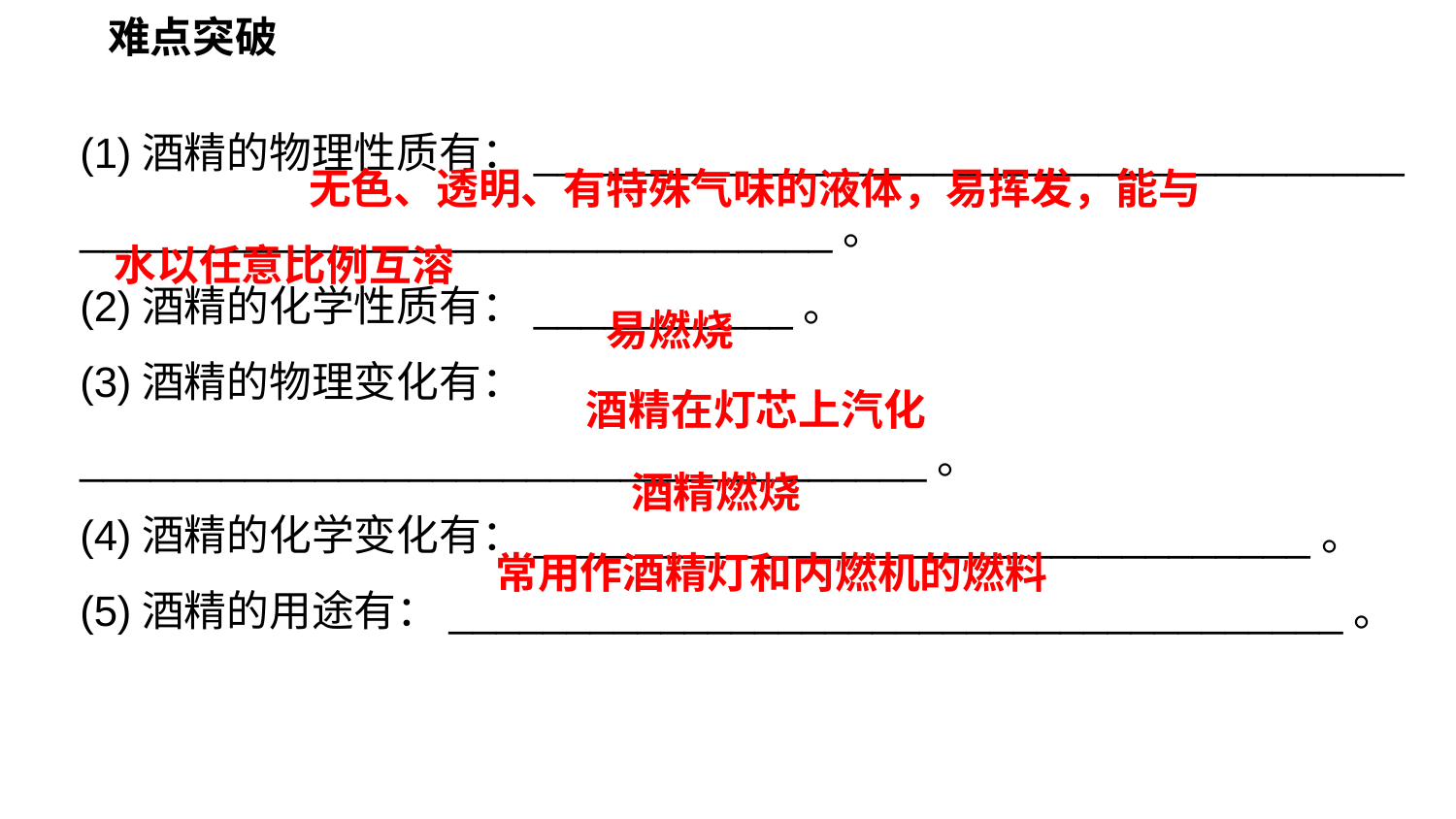

难点突破
                   无色、透明、有特殊气味的液体，易挥发，能与水以任意比例互溶
(1)酒精的物理性质有：_____________________________________
________________________________。
(2)酒精的化学性质有：___________。
(3)酒精的物理变化有：____________________________________。
(4)酒精的化学变化有：_________________________________。
(5)酒精的用途有：______________________________________。
易燃烧
酒精在灯芯上汽化
酒精燃烧
常用作酒精灯和内燃机的燃料